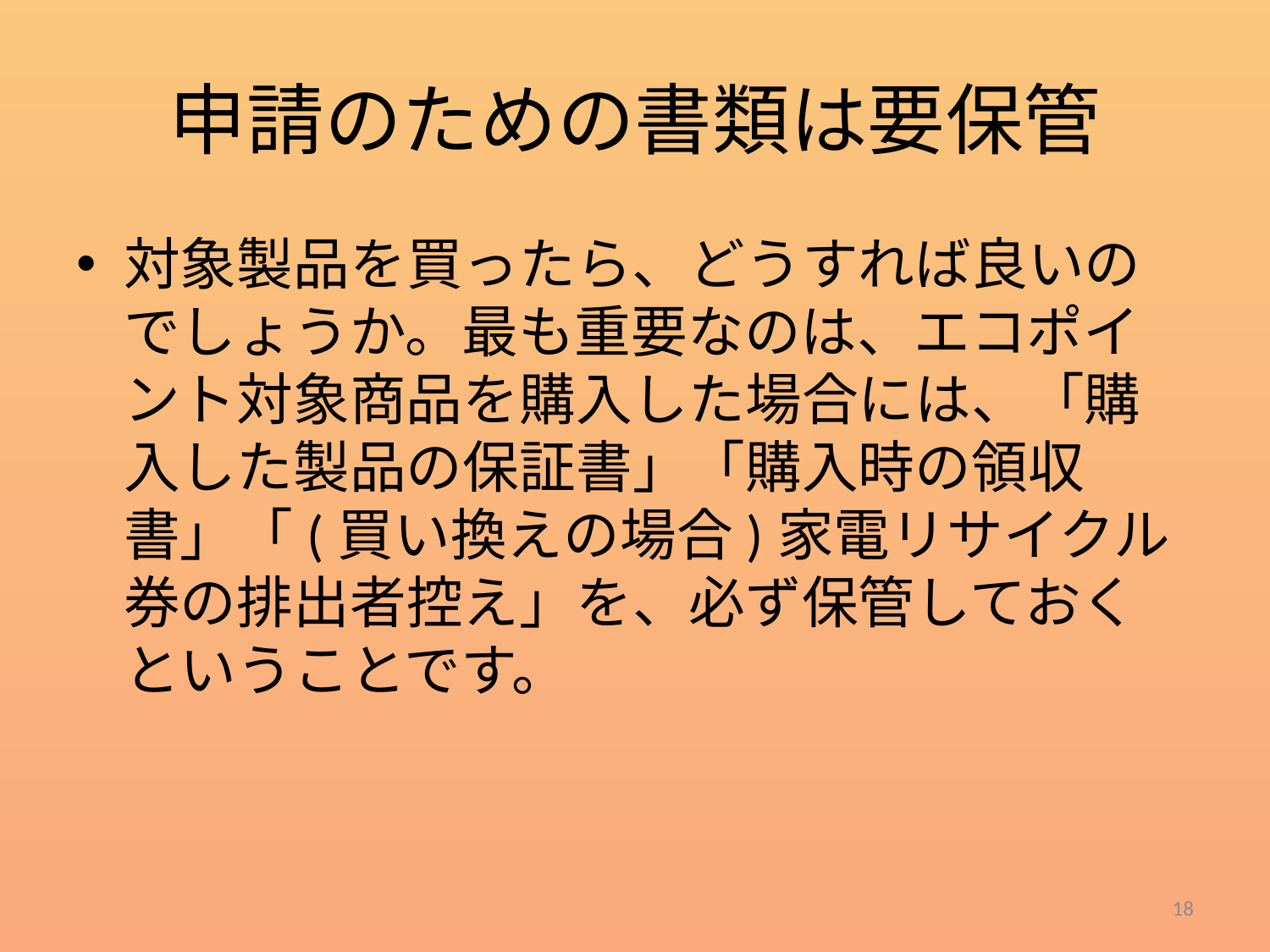

# 申請のための書類は要保管
対象製品を買ったら、どうすれば良いのでしょうか。最も重要なのは、エコポイント対象商品を購入した場合には、「購入した製品の保証書」「購入時の領収書」「(買い換えの場合)家電リサイクル券の排出者控え」を、必ず保管しておくということです。

18